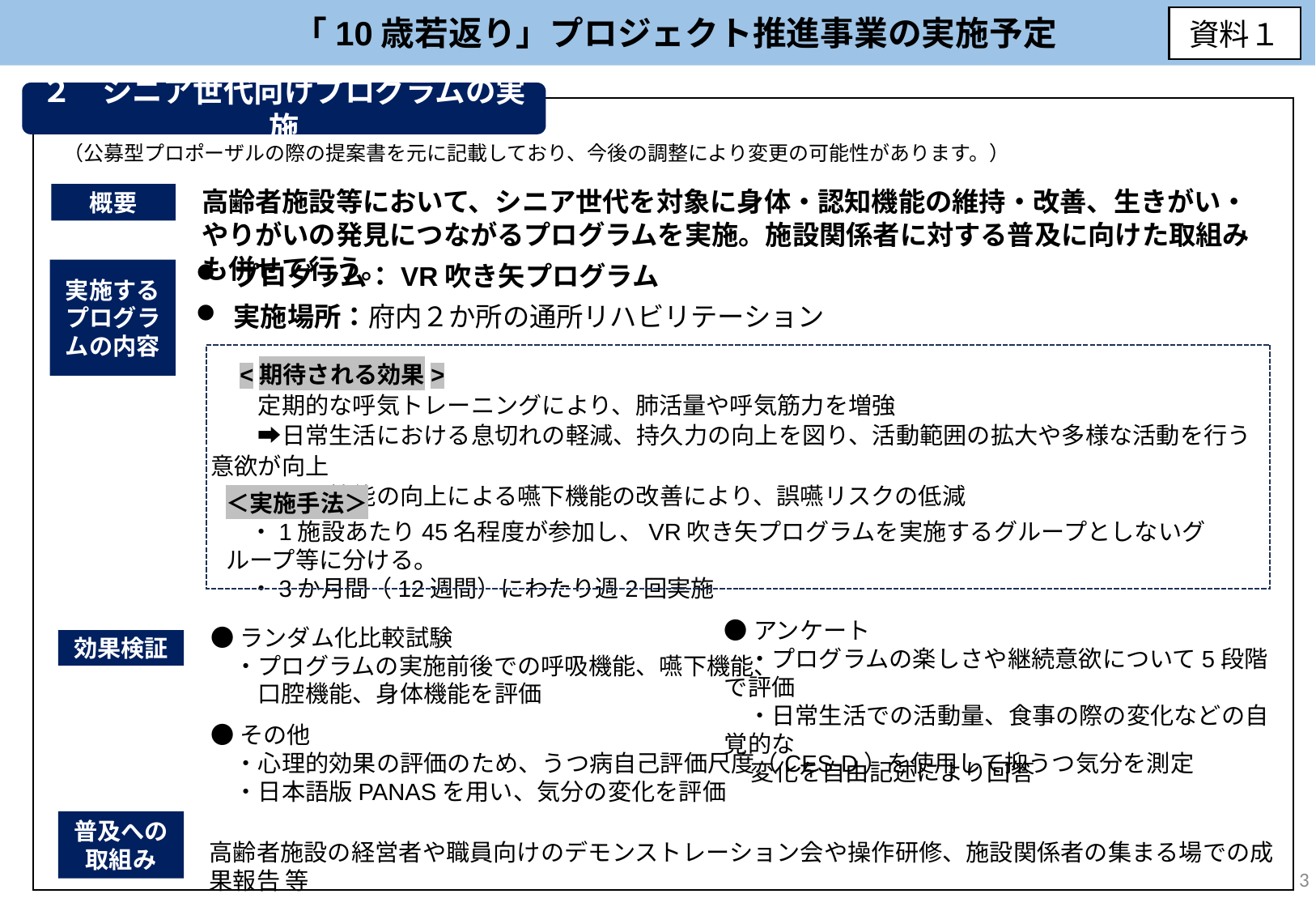

「10歳若返り」プロジェクト推進事業の実施予定
資料１
２　シニア世代向けプログラムの実施

（公募型プロポーザルの際の提案書を元に記載しており、今後の調整により変更の可能性があります。）
高齢者施設等において、シニア世代を対象に身体・認知機能の維持・改善、生きがい・やりがいの発見につながるプログラムを実施。施設関係者に対する普及に向けた取組みも併せて行う。
概要
プログラム：VR吹き矢プログラム
実施場所：府内２か所の通所リハビリテーション
実施するプログラムの内容

　<期待される効果>
　　定期的な呼気トレーニングにより、肺活量や呼気筋力を増強
　　➡日常生活における息切れの軽減、持久力の向上を図り、活動範囲の拡大や多様な活動を行う意欲が向上
　　➡呼吸機能の向上による嚥下機能の改善により、誤嚥リスクの低減
＜実施手法＞
　・1施設あたり45名程度が参加し、VR吹き矢プログラムを実施するグループとしないグループ等に分ける。
　・3か月間（12週間）にわたり週2回実施
●アンケート
　・プログラムの楽しさや継続意欲について5段階で評価
　・日常生活での活動量、食事の際の変化などの自覚的な
    変化を自由記述により回答
●ランダム化比較試験
　・プログラムの実施前後での呼吸機能、嚥下機能、
　　口腔機能、身体機能を評価
効果検証
●その他
　・心理的効果の評価のため、うつ病自己評価尺度（CES-D）を使用して抑うつ気分を測定
　・日本語版PANASを用い、気分の変化を評価
普及への
取組み
高齢者施設の経営者や職員向けのデモンストレーション会や操作研修、施設関係者の集まる場での成果報告 等
3